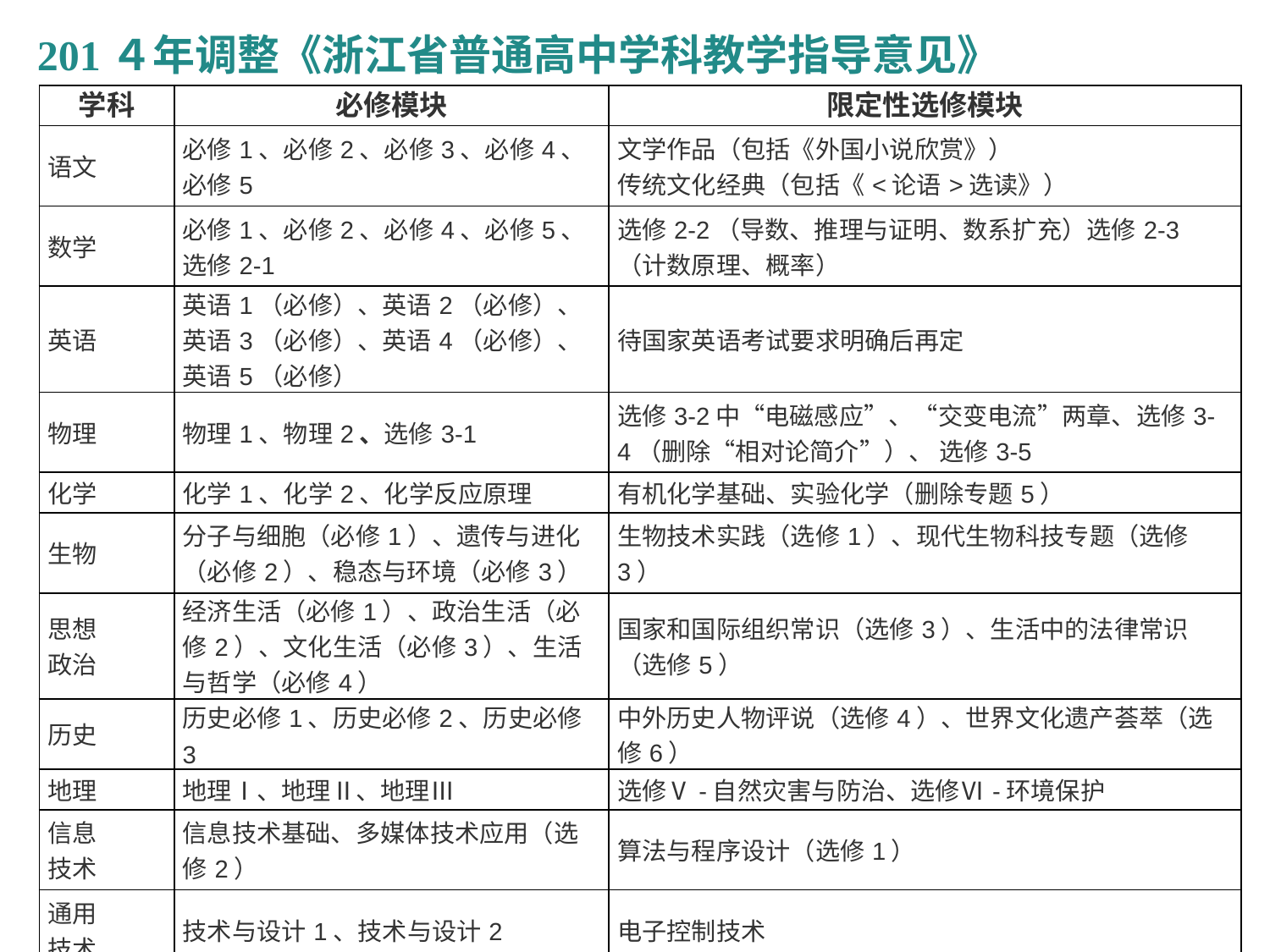

201４年调整《浙江省普通高中学科教学指导意见》
| 学科 | 必修模块 | 限定性选修模块 |
| --- | --- | --- |
| 语文 | 必修1、必修2、必修3、必修4、必修5 | 文学作品（包括《外国小说欣赏》） 传统文化经典（包括《<论语>选读》） |
| 数学 | 必修1、必修2、必修4、必修5、选修2-1 | 选修2-2（导数、推理与证明、数系扩充）选修2-3（计数原理、概率） |
| 英语 | 英语1（必修）、英语2（必修）、英语3（必修）、英语4（必修）、英语5（必修） | 待国家英语考试要求明确后再定 |
| 物理 | 物理1、物理2、选修3-1 | 选修3-2中“电磁感应”、“交变电流”两章、选修3-4（删除“相对论简介”）、 选修3-5 |
| 化学 | 化学1、化学2、化学反应原理 | 有机化学基础、实验化学（删除专题5） |
| 生物 | 分子与细胞（必修1）、遗传与进化（必修2）、稳态与环境（必修3） | 生物技术实践（选修1）、现代生物科技专题（选修3） |
| 思想 政治 | 经济生活（必修1）、政治生活（必修2）、文化生活（必修3）、生活与哲学（必修4） | 国家和国际组织常识（选修3）、生活中的法律常识（选修5） |
| 历史 | 历史必修1、历史必修2、历史必修3 | 中外历史人物评说（选修4）、世界文化遗产荟萃（选修6） |
| 地理 | 地理Ⅰ、地理Ⅱ、地理Ⅲ | 选修Ⅴ-自然灾害与防治、选修Ⅵ-环境保护 |
| 信息 技术 | 信息技术基础、多媒体技术应用（选修2） | 算法与程序设计（选修1） |
| 通用 技术 | 技术与设计1、技术与设计2 | 电子控制技术 |
8